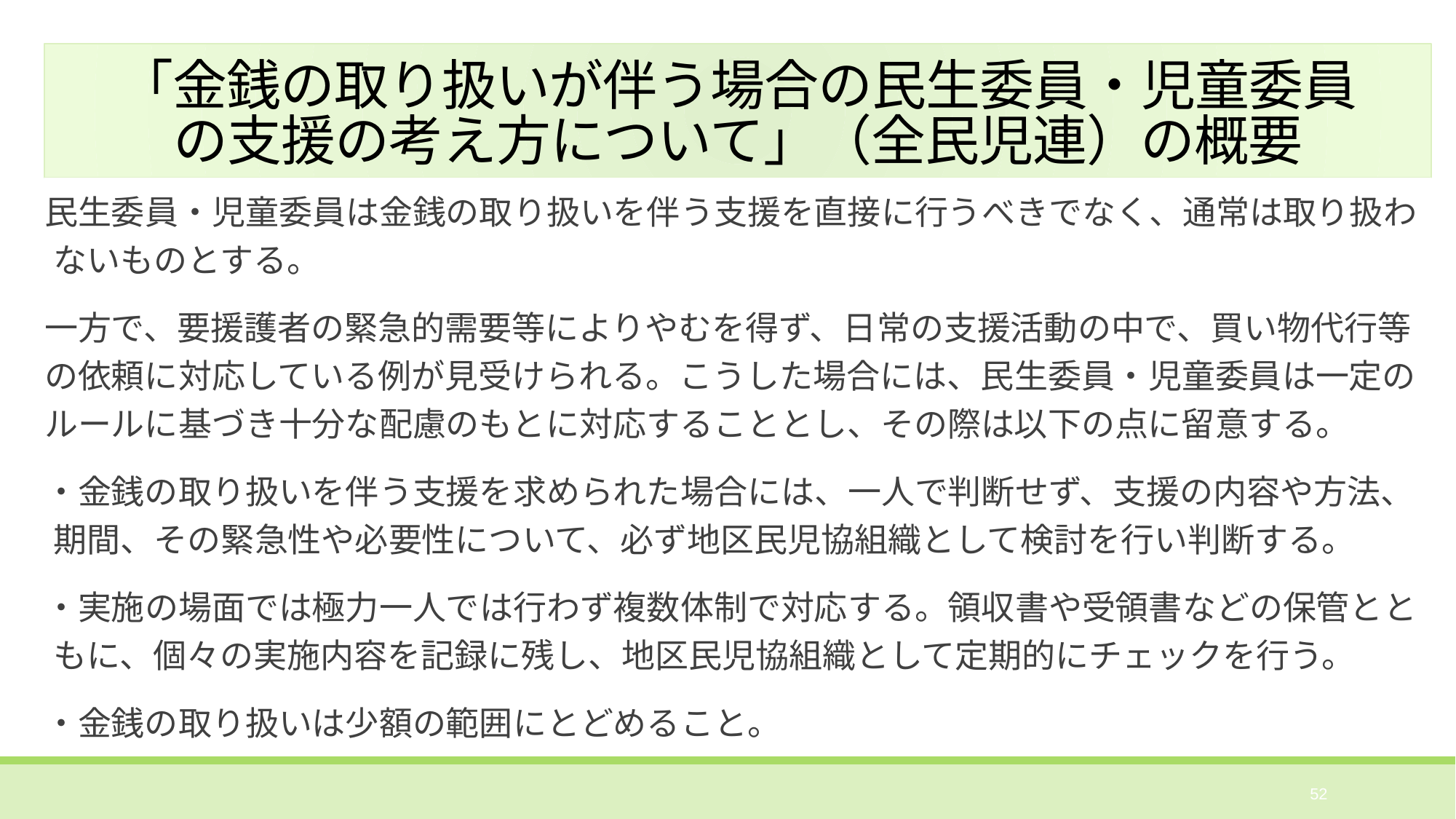

# 「金銭の取り扱いが伴う場合の民生委員・児童委員 の支援の考え方について」（全民児連）の概要
民生委員・児童委員は金銭の取り扱いを伴う支援を直接に行うべきでなく、通常は取り扱わないものとする。
一方で、要援護者の緊急的需要等によりやむを得ず、日常の支援活動の中で、買い物代行等の依頼に対応している例が見受けられる。こうした場合には、民生委員・児童委員は一定のルールに基づき十分な配慮のもとに対応することとし、その際は以下の点に留意する。
・金銭の取り扱いを伴う支援を求められた場合には、一人で判断せず、支援の内容や方法、期間、その緊急性や必要性について、必ず地区民児協組織として検討を行い判断する。
・実施の場面では極力一人では行わず複数体制で対応する。領収書や受領書などの保管とともに、個々の実施内容を記録に残し、地区民児協組織として定期的にチェックを行う。
・金銭の取り扱いは少額の範囲にとどめること。
52